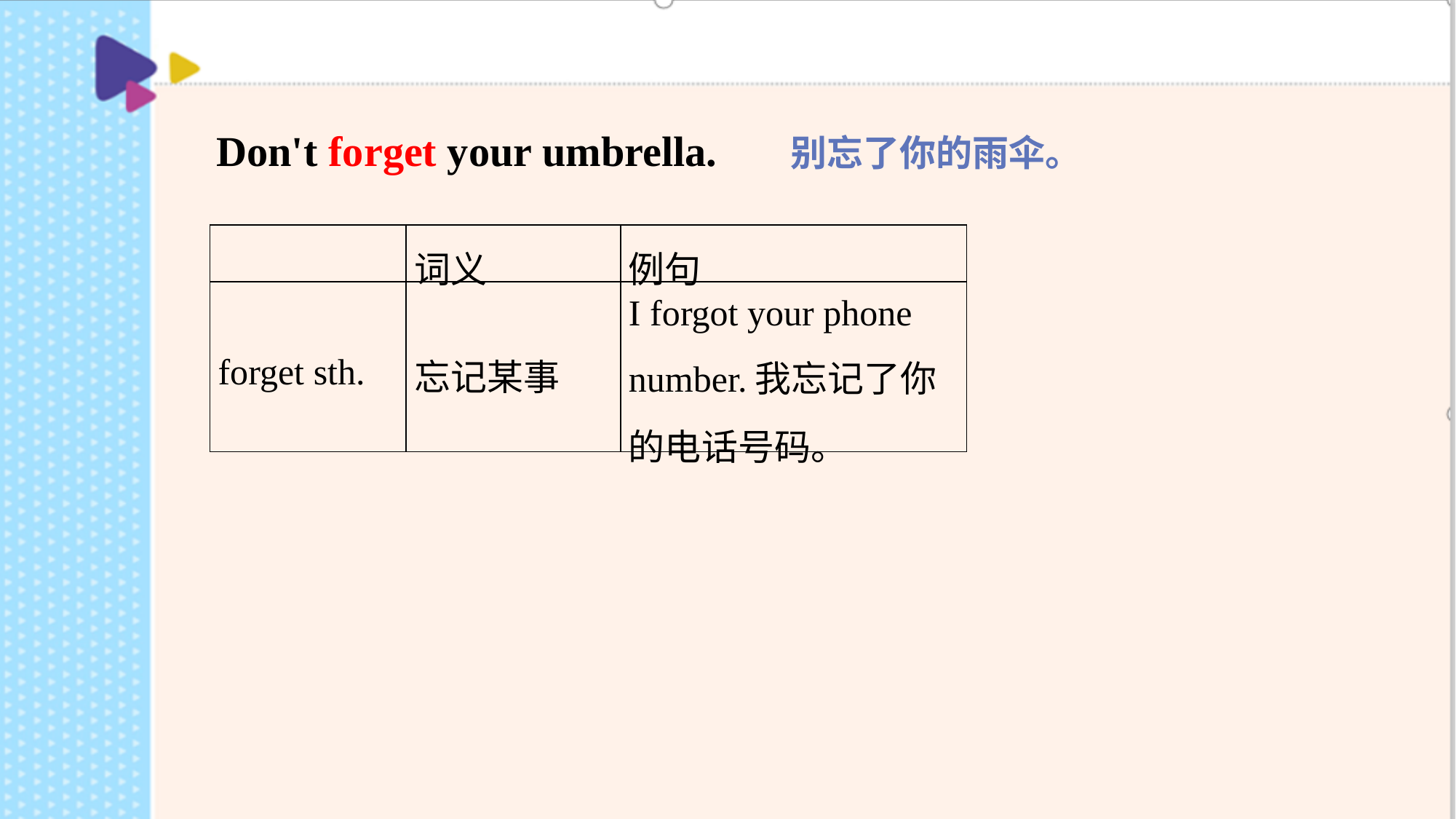

Don't forget your umbrella.      别忘了你的雨伞。
|  | 词义 | 例句 |
| --- | --- | --- |
| forget sth. | 忘记某事 | I forgot your phone number.我忘记了你的电话号码。 |